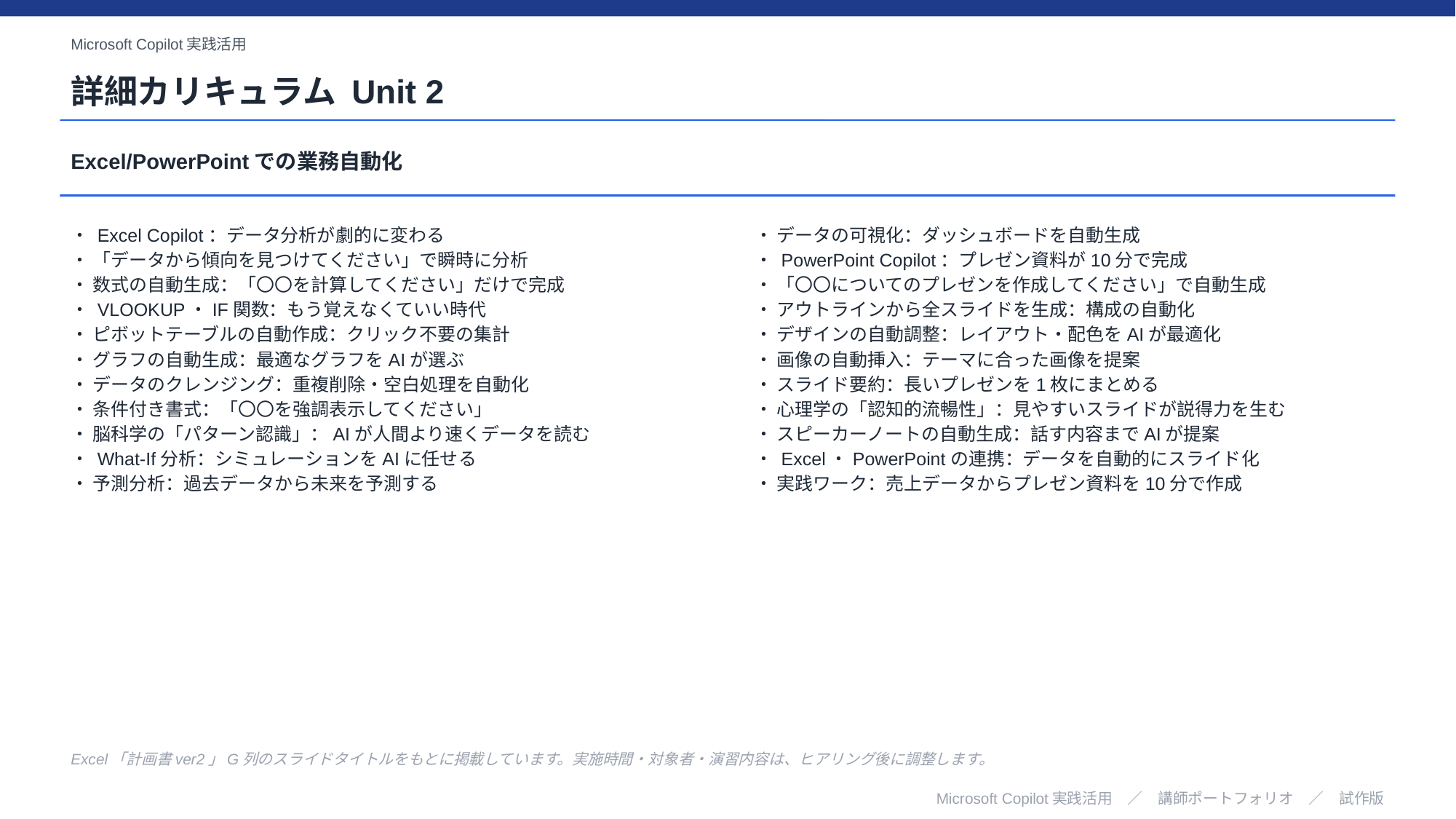

Microsoft Copilot実践活用
詳細カリキュラム Unit 2

Excel/PowerPointでの業務自動化

・ Excel Copilot：データ分析が劇的に変わる
・ 「データから傾向を見つけてください」で瞬時に分析
・ 数式の自動生成：「〇〇を計算してください」だけで完成
・ VLOOKUP・IF関数：もう覚えなくていい時代
・ ピボットテーブルの自動作成：クリック不要の集計
・ グラフの自動生成：最適なグラフをAIが選ぶ
・ データのクレンジング：重複削除・空白処理を自動化
・ 条件付き書式：「〇〇を強調表示してください」
・ 脳科学の「パターン認識」：AIが人間より速くデータを読む
・ What-If分析：シミュレーションをAIに任せる
・ 予測分析：過去データから未来を予測する
・ データの可視化：ダッシュボードを自動生成
・ PowerPoint Copilot：プレゼン資料が10分で完成
・ 「〇〇についてのプレゼンを作成してください」で自動生成
・ アウトラインから全スライドを生成：構成の自動化
・ デザインの自動調整：レイアウト・配色をAIが最適化
・ 画像の自動挿入：テーマに合った画像を提案
・ スライド要約：長いプレゼンを1枚にまとめる
・ 心理学の「認知的流暢性」：見やすいスライドが説得力を生む
・ スピーカーノートの自動生成：話す内容までAIが提案
・ Excel・PowerPointの連携：データを自動的にスライド化
・ 実践ワーク：売上データからプレゼン資料を10分で作成
Excel「計画書ver2」G列のスライドタイトルをもとに掲載しています。実施時間・対象者・演習内容は、ヒアリング後に調整します。
Microsoft Copilot実践活用　／　講師ポートフォリオ　／　試作版